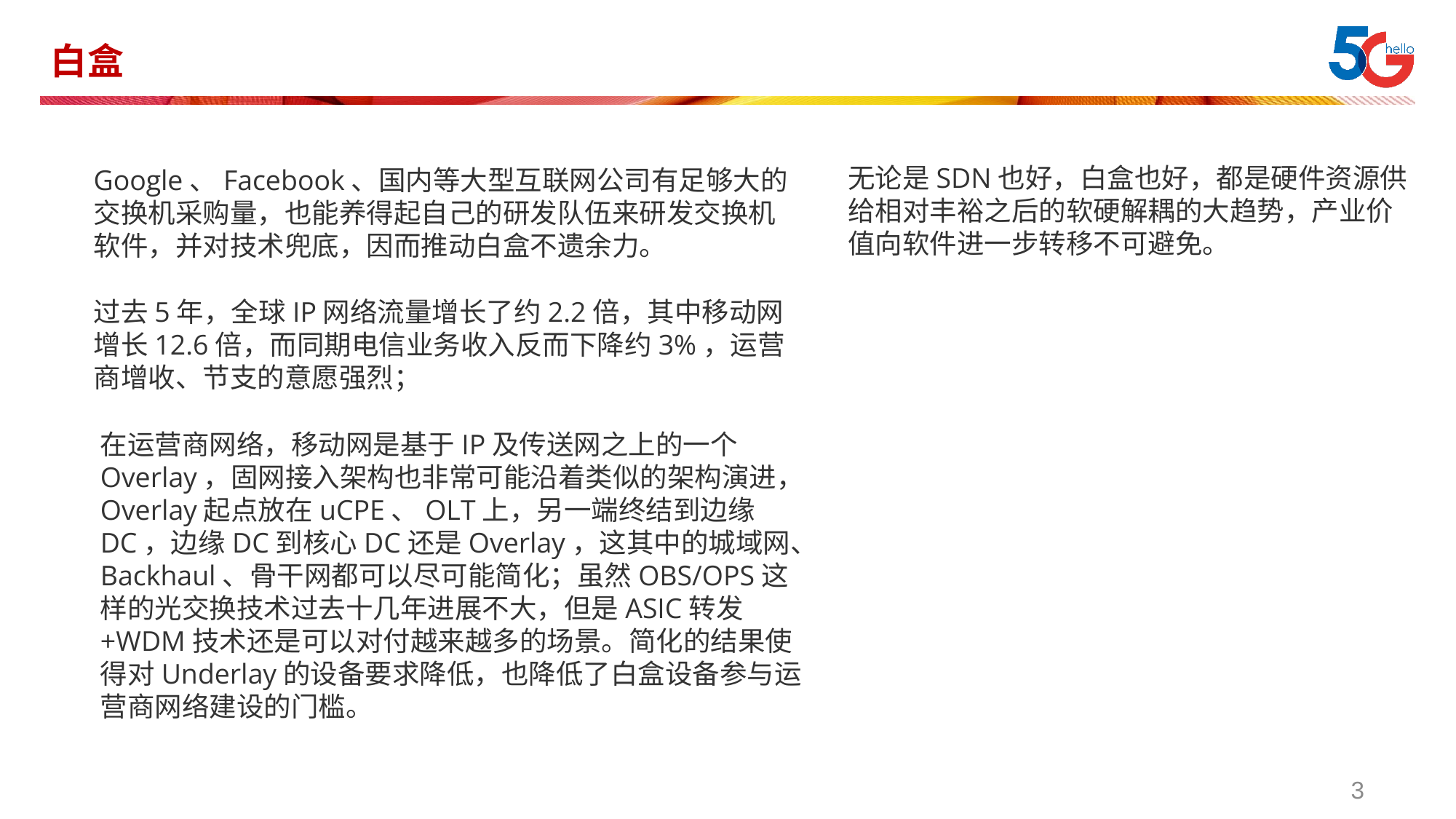

# 白盒
无论是SDN也好，白盒也好，都是硬件资源供给相对丰裕之后的软硬解耦的大趋势，产业价值向软件进一步转移不可避免。
Google、Facebook、国内等大型互联网公司有足够大的交换机采购量，也能养得起自己的研发队伍来研发交换机软件，并对技术兜底，因而推动白盒不遗余力。
过去5年，全球IP网络流量增长了约2.2倍，其中移动网增长12.6倍，而同期电信业务收入反而下降约3%，运营商增收、节支的意愿强烈；
在运营商网络，移动网是基于IP及传送网之上的一个Overlay，固网接入架构也非常可能沿着类似的架构演进，Overlay起点放在uCPE、OLT上，另一端终结到边缘DC，边缘DC到核心DC还是Overlay，这其中的城域网、Backhaul、骨干网都可以尽可能简化；虽然OBS/OPS这样的光交换技术过去十几年进展不大，但是ASIC转发+WDM技术还是可以对付越来越多的场景。简化的结果使得对Underlay的设备要求降低，也降低了白盒设备参与运营商网络建设的门槛。